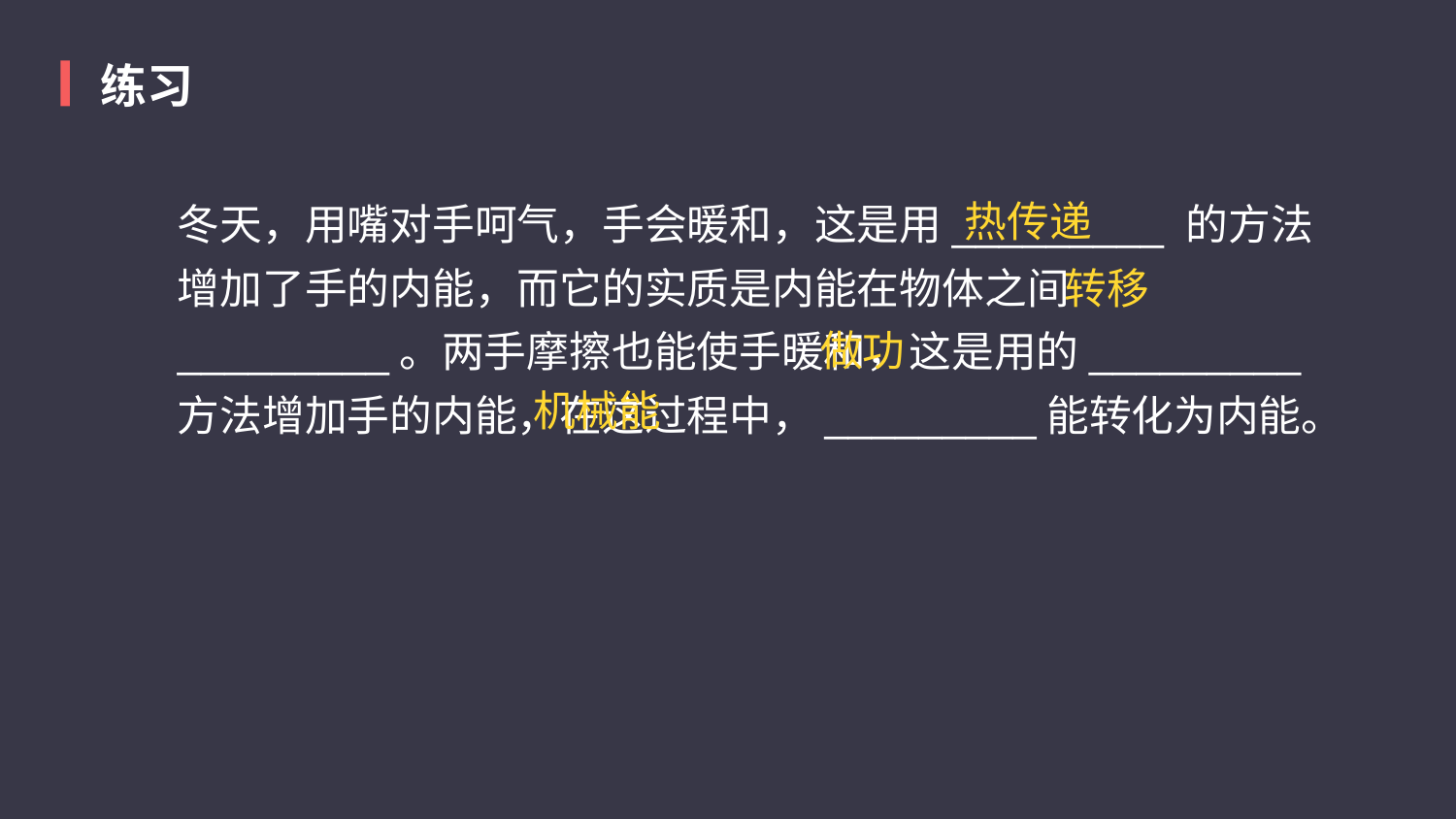

练习

热传递
冬天，用嘴对手呵气，手会暖和，这是用_________ 的方法增加了手的内能，而它的实质是内能在物体之间_________。两手摩擦也能使手暖和，这是用的_________ 方法增加手的内能，在这过程中，_________能转化为内能。
转移
做功
机械能